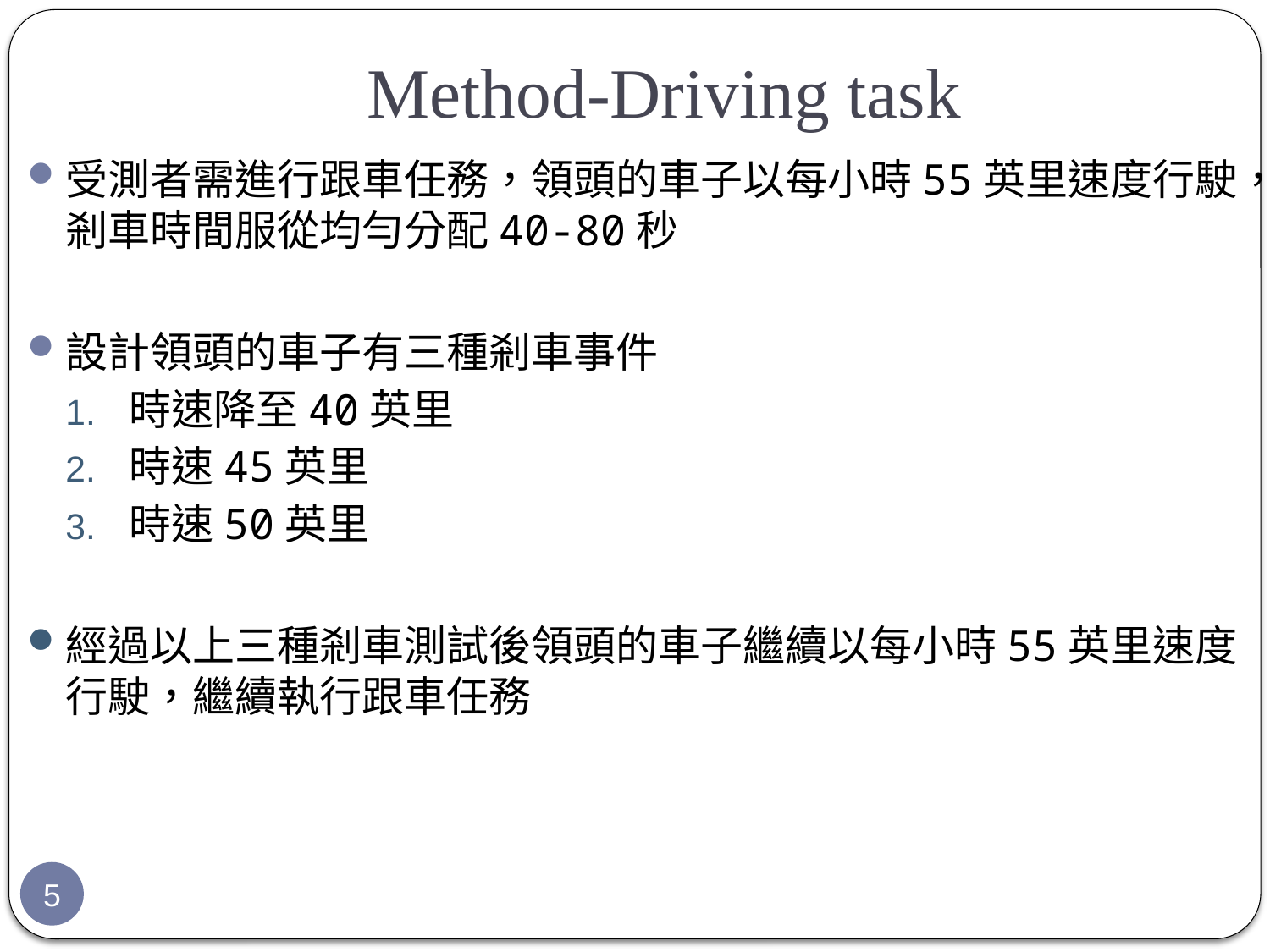

# Method-Driving task
受測者需進行跟車任務，領頭的車子以每小時55英里速度行駛，剎車時間服從均勻分配40-80秒

設計領頭的車子有三種剎車事件
時速降至40英里
時速45英里
時速50英里

經過以上三種剎車測試後領頭的車子繼續以每小時55英里速度行駛，繼續執行跟車任務

5